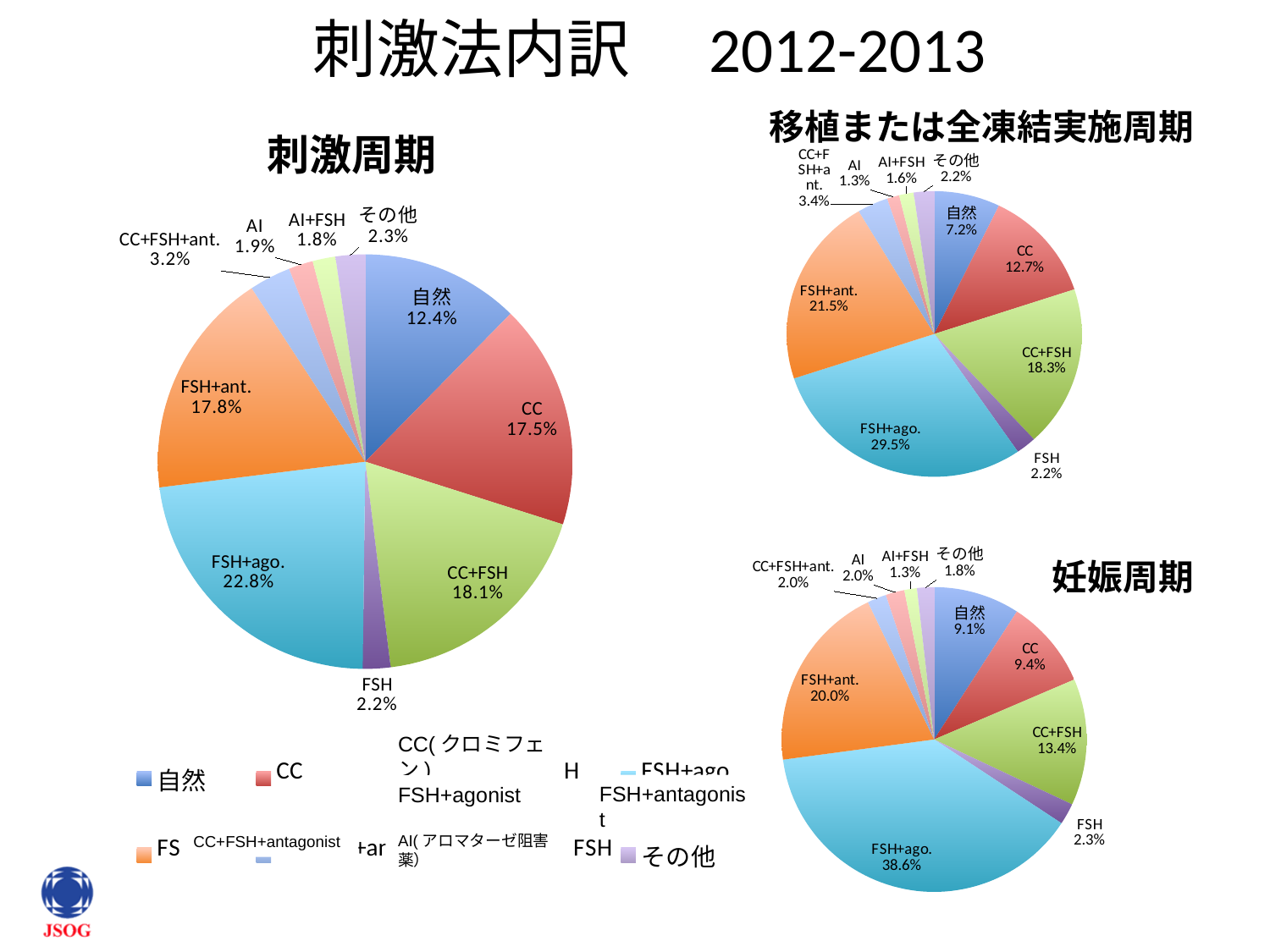

# 刺激法内訳　2012-2013
移植または全凍結実施周期
刺激周期

### Chart

| Category |  |
|---|---|
| 自然 | 18822.0 |
| CC | 33092.0 |
| CC+FSH | 47526.0 |
| FSH | 5756.0 |
| FSH+ago. | 76926.0 |
| FSH+ant. | 55970.0 |
| CC+FSH+ant. | 8799.0 |
| AI | 3484.0 |
| AI+FSH | 4151.0 |
| その他 | 5803.0 |

### Chart

| Category |  |
|---|---|
| 自然 | 48585.0 |
| CC | 68985.0 |
| CC+FSH | 71353.0 |
| FSH | 8469.0 |
| FSH+ago. | 89741.0 |
| FSH+ant. | 69888.0 |
| CC+FSH+ant. | 12727.0 |
| AI | 7475.0 |
| AI+FSH | 7015.0 |
| その他 | 9032.0 |

### Chart

| Category |  |
|---|---|
| 自然 | 2513.0 |
| CC | 2593.0 |
| CC+FSH | 3695.0 |
| FSH | 622.0 |
| FSH+ago. | 10625.0 |
| FSH+ant. | 5492.0 |
| CC+FSH+ant. | 556.0 |
| AI | 547.0 |
| AI+FSH | 367.0 |
| その他 | 496.0 |
妊娠周期
CC(クロミフェン)
FSH+antagonist
FSH+agonist
AI(アロマターゼ阻害薬）
CC+FSH+antagonist